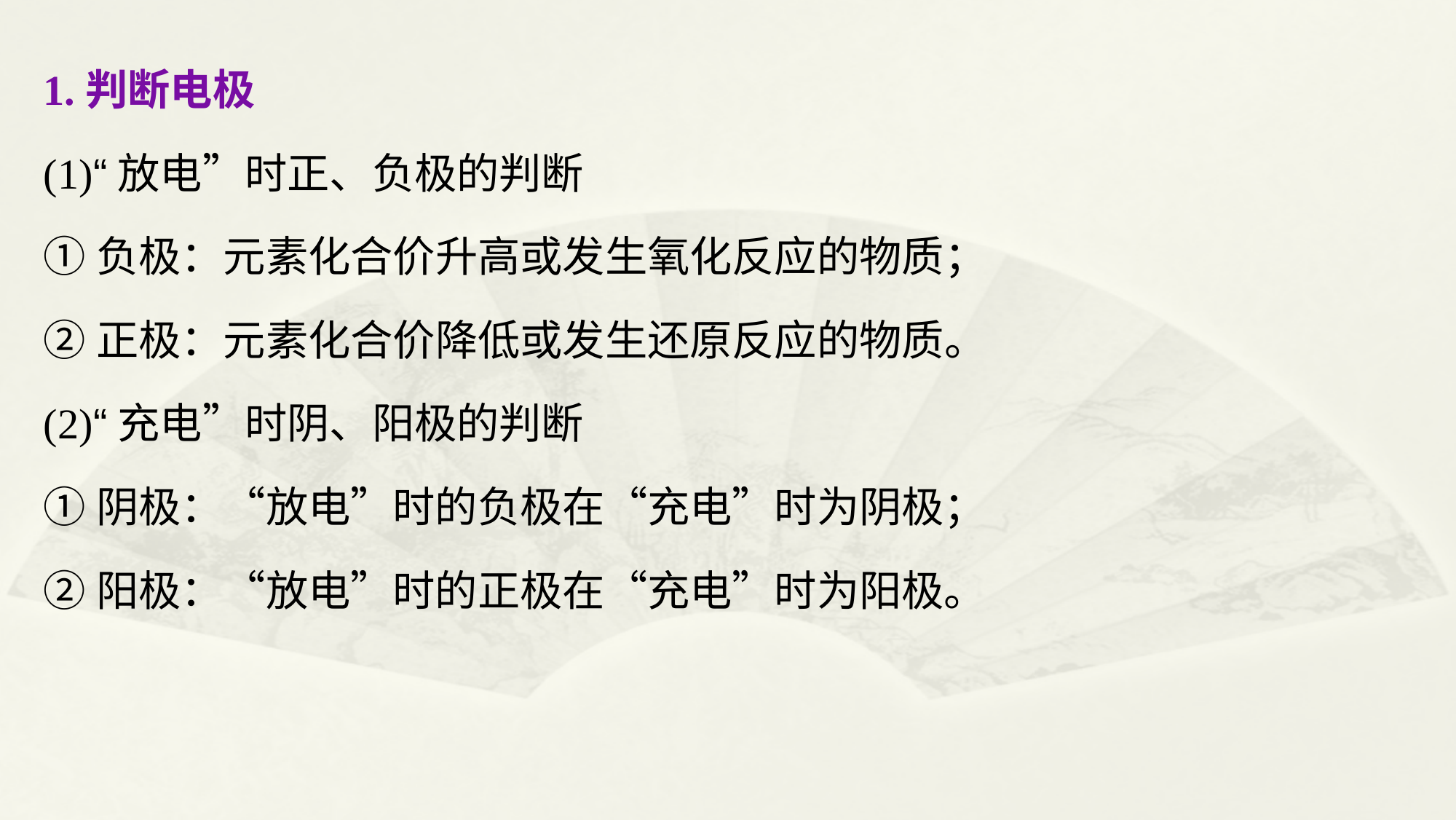

1.判断电极
(1)“放电”时正、负极的判断
①负极：元素化合价升高或发生氧化反应的物质；
②正极：元素化合价降低或发生还原反应的物质。
(2)“充电”时阴、阳极的判断
①阴极：“放电”时的负极在“充电”时为阴极；
②阳极：“放电”时的正极在“充电”时为阳极。